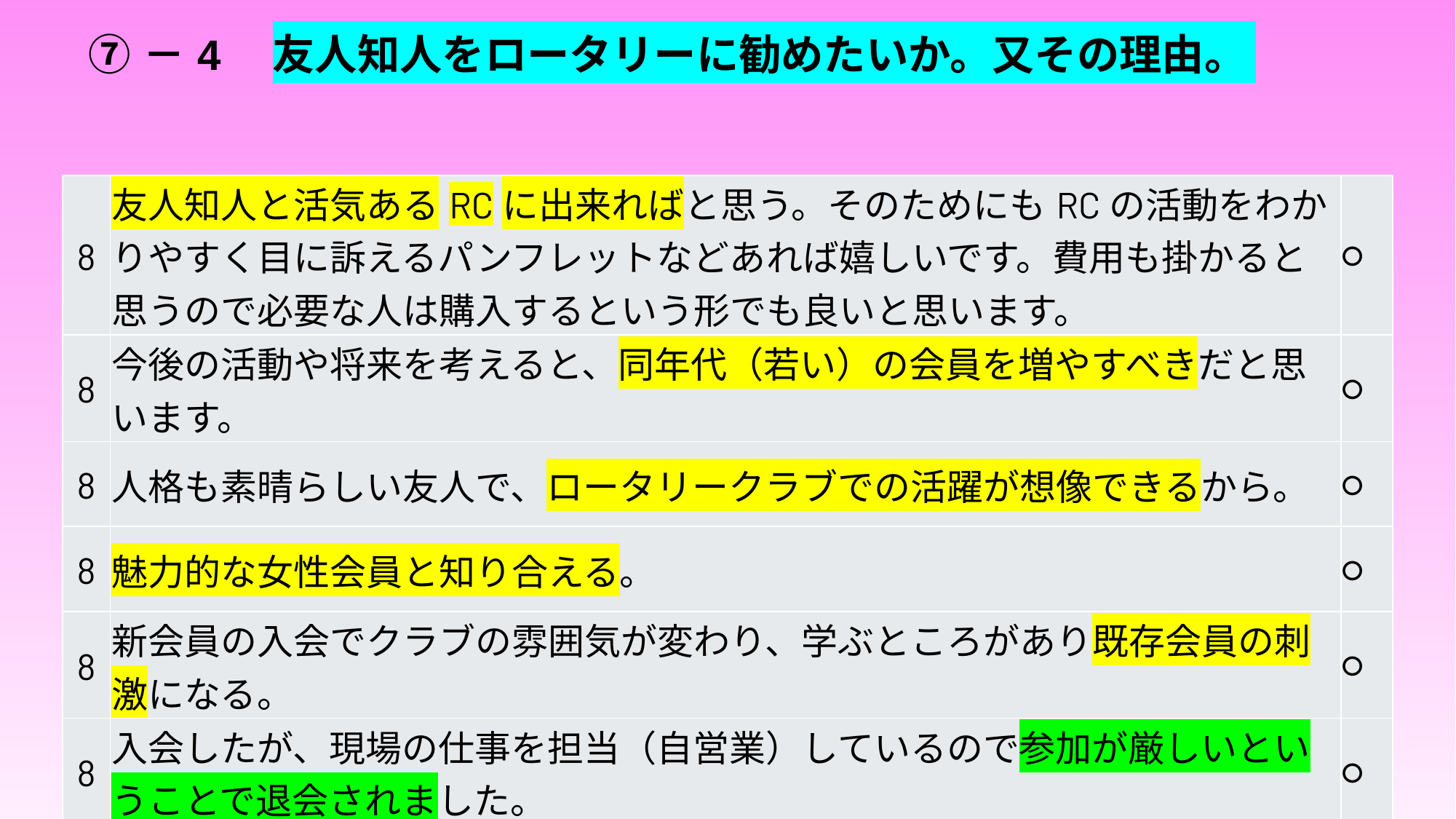

# ⑦－4　友人知人をロータリーに勧めたいか。又その理由。
| 8 | 友人知人と活気あるRCに出来ればと思う。そのためにもRCの活動をわかりやすく目に訴えるパンフレットなどあれば嬉しいです。費用も掛かると思うので必要な人は購入するという形でも良いと思います。 | 〇 |
| --- | --- | --- |
| 8 | 今後の活動や将来を考えると、同年代（若い）の会員を増やすべきだと思います。 | 〇 |
| 8 | 人格も素晴らしい友人で、ロータリークラブでの活躍が想像できるから。 | 〇 |
| 8 | 魅力的な女性会員と知り合える。 | 〇 |
| 8 | 新会員の入会でクラブの雰囲気が変わり、学ぶところがあり既存会員の刺激になる。 | 〇 |
| 8 | 入会したが、現場の仕事を担当（自営業）しているので参加が厳しいということで退会されました。 | 〇 |